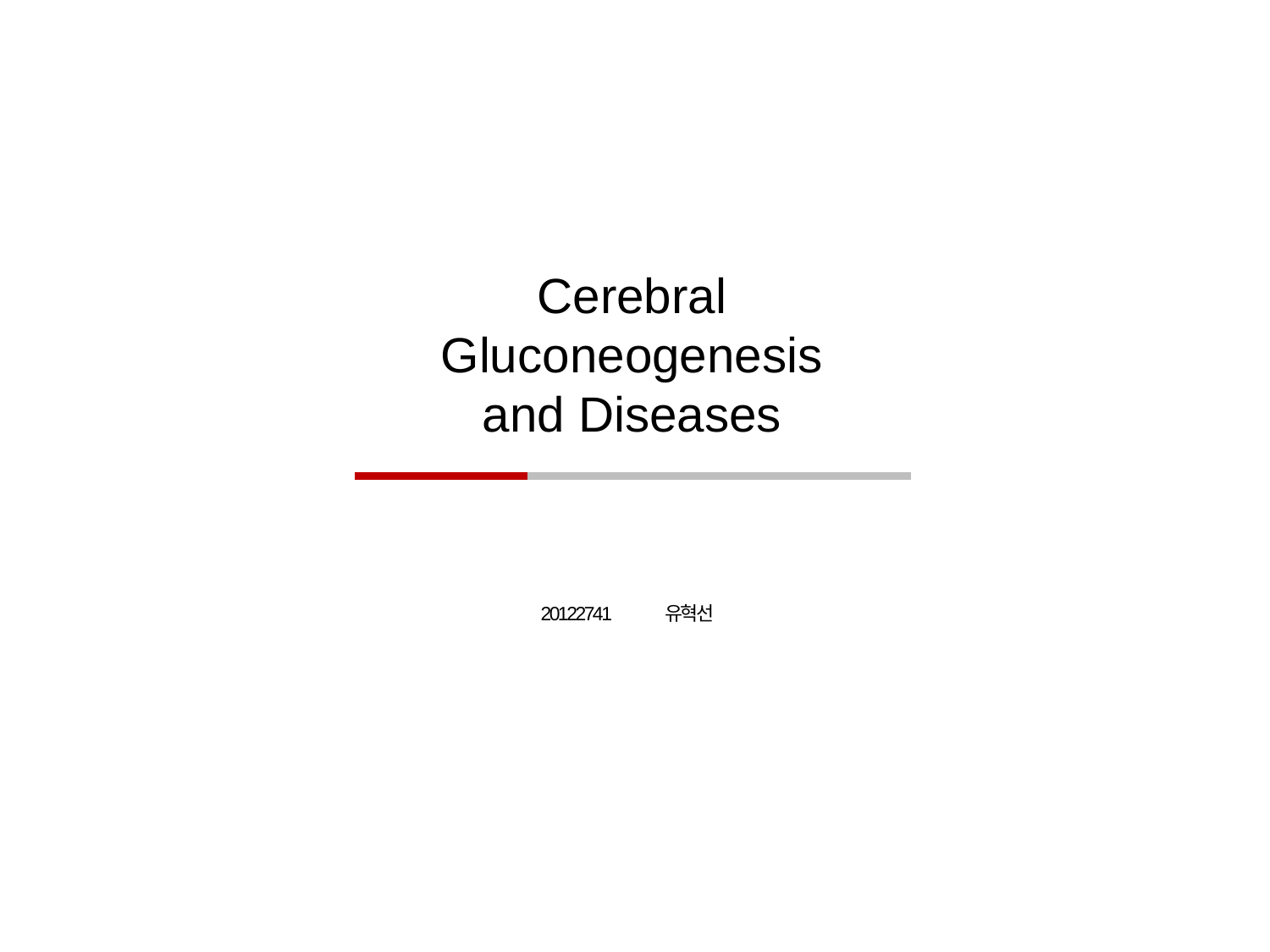

# Cerebral Gluconeogenesis and Diseases
20122741              유혁선